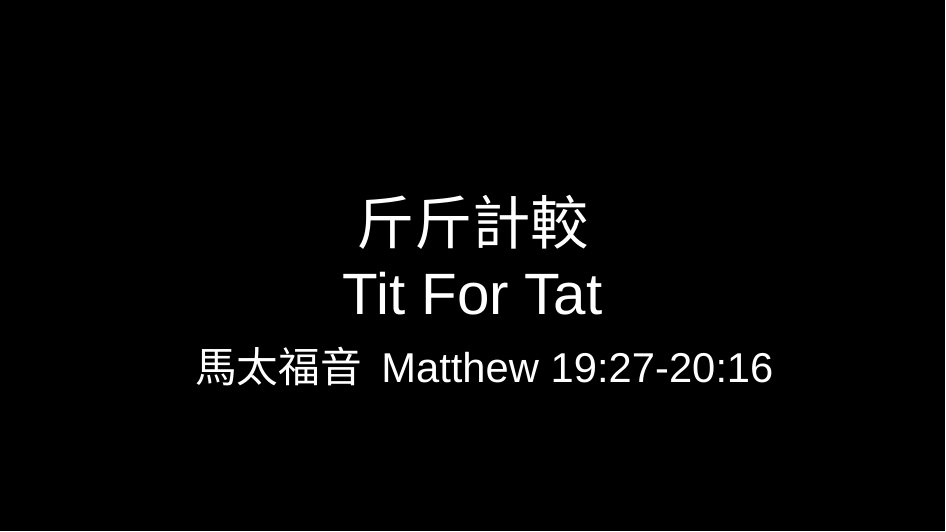

# 斤斤計較 Tit For Tat
馬太福音 Matthew 19:27-20:16